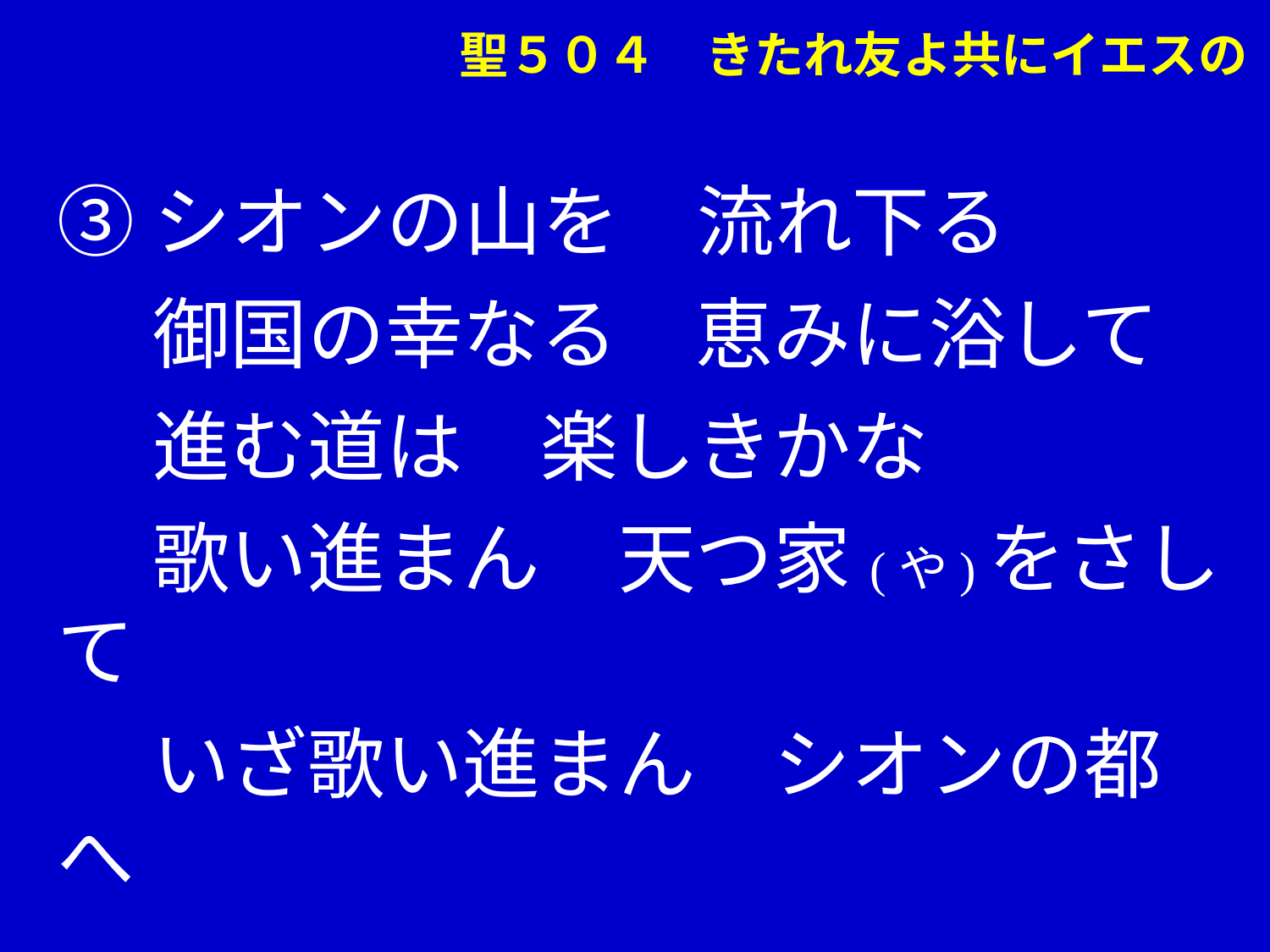

聖５０４　きたれ友よ共にイエスの
③シオンの山を　流れ下る
　 御国の幸なる　恵みに浴して
　 進む道は　楽しきかな
　 歌い進まん　天つ家(や)をさして
　 いざ歌い進まん　シオンの都へ